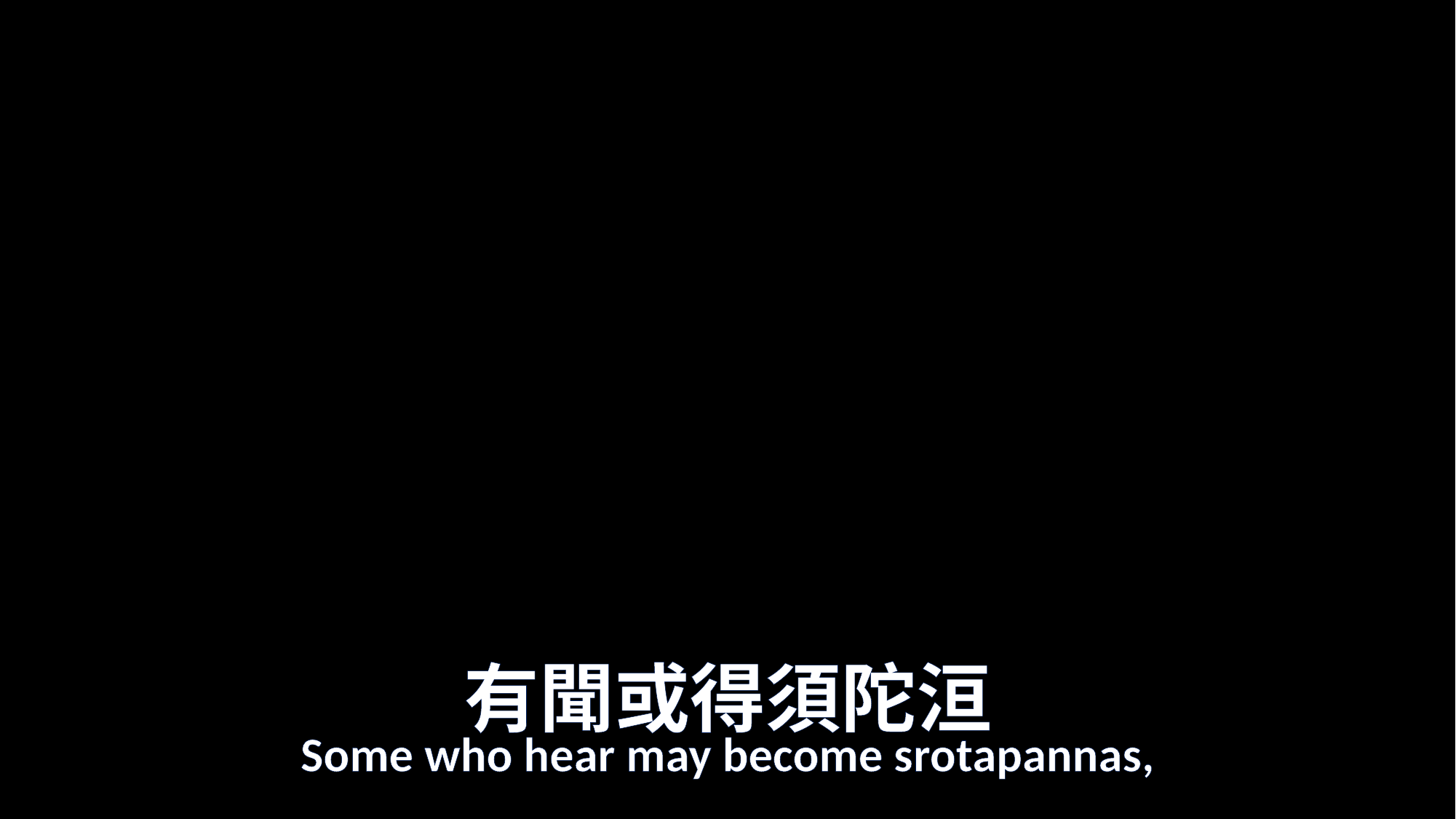

# 有聞或得須陀洹
Some who hear may become srotapannas,